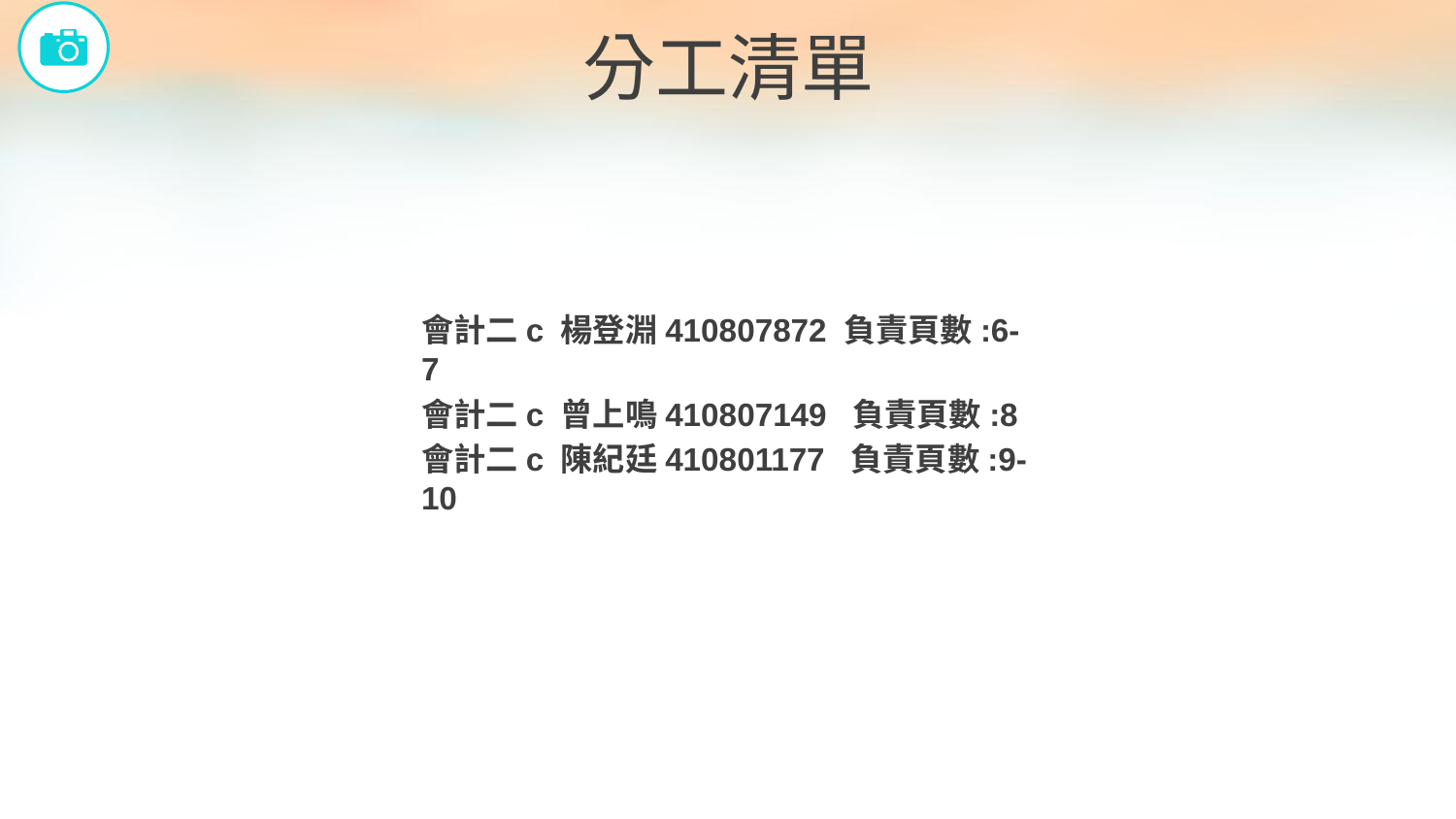

分工清單

會計二c 楊登淵410807872 負責頁數:6-7
會計二c 曾上鳴410807149  負責頁數:8
會計二c 陳紀廷410801177  負責頁數:9-10